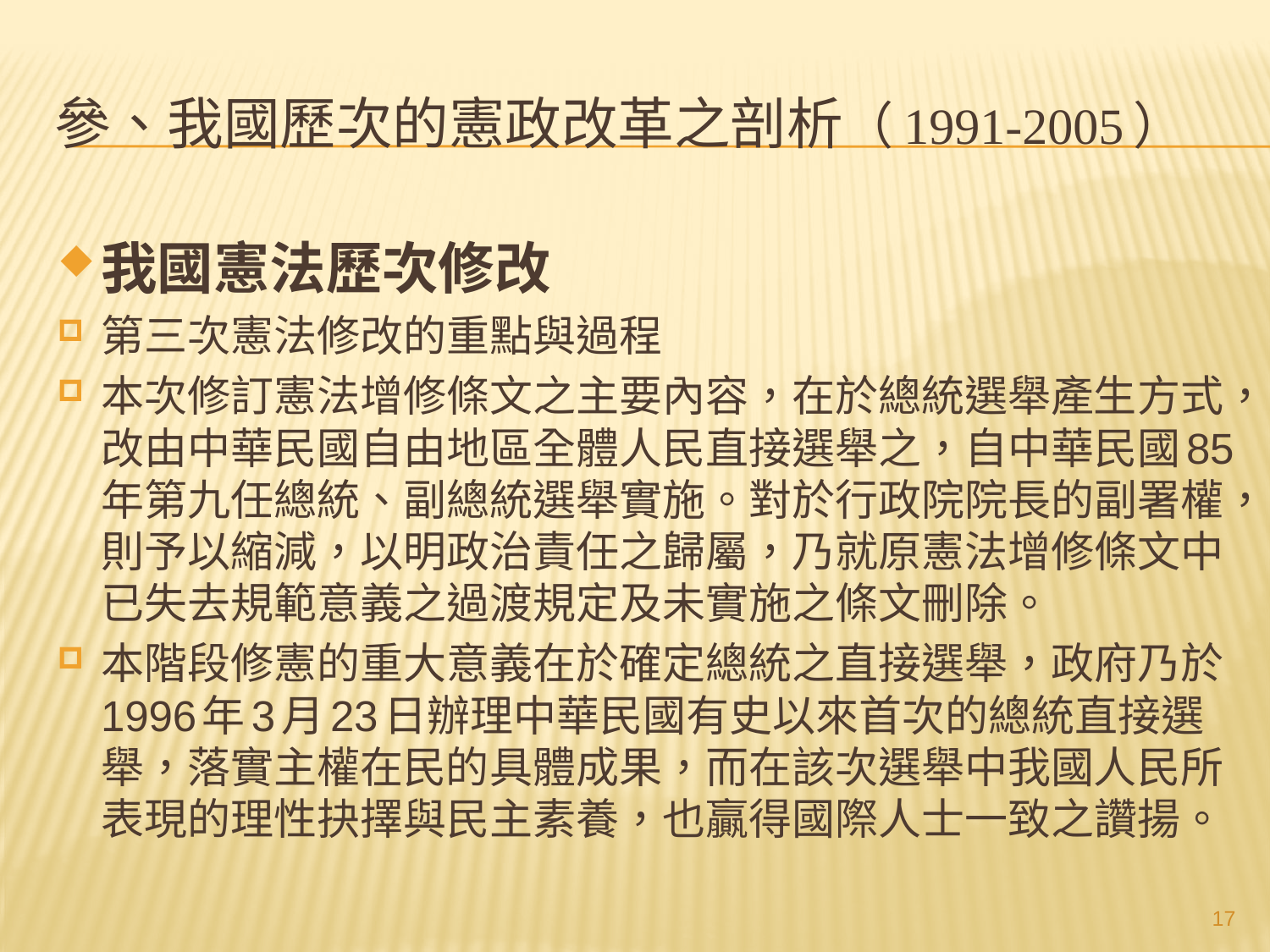

# 參、我國歷次的憲政改革之剖析（1991-2005）
我國憲法歷次修改
第三次憲法修改的重點與過程
本次修訂憲法增修條文之主要內容，在於總統選舉產生方式，改由中華民國自由地區全體人民直接選舉之，自中華民國85年第九任總統、副總統選舉實施。對於行政院院長的副署權，則予以縮減，以明政治責任之歸屬，乃就原憲法增修條文中已失去規範意義之過渡規定及未實施之條文刪除。
本階段修憲的重大意義在於確定總統之直接選舉，政府乃於1996年3月23日辦理中華民國有史以來首次的總統直接選舉，落實主權在民的具體成果，而在該次選舉中我國人民所表現的理性抉擇與民主素養，也贏得國際人士一致之讚揚。
17